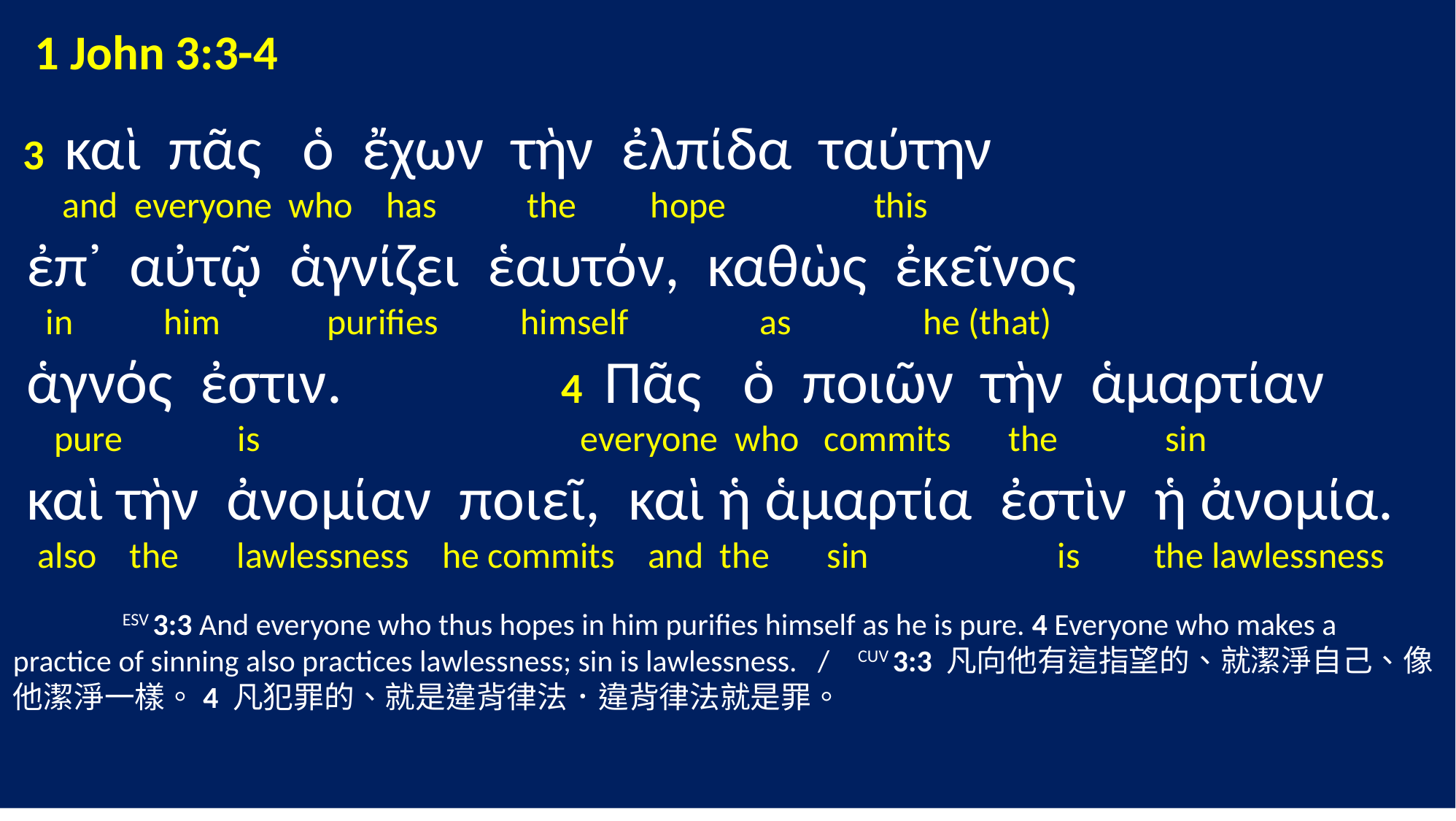

1 John 3:3-4

 3  καὶ  πᾶς   ὁ  ἔχων  τὴν  ἐλπίδα  ταύτην
      and  everyone  who    has           the         hope                  this
 ἐπ᾽  αὐτῷ  ἁγνίζει  ἑαυτόν,  καθὼς  ἐκεῖνος
    in           him             purifies          himself                as                he (that)
 ἁγνός  ἐστιν.                4  Πᾶς   ὁ  ποιῶν  τὴν  ἁμαρτίαν
     pure              is                                       everyone  who   commits       the             sin
 καὶ τὴν  ἀνομίαν  ποιεῖ,  καὶ ἡ ἁμαρτία  ἐστὶν  ἡ ἀνομία.
   also    the       lawlessness    he commits    and  the       sin                       is         the lawlessness

	ESV 3:3 And everyone who thus hopes in him purifies himself as he is pure. 4 Everyone who makes a practice of sinning also practices lawlessness; sin is lawlessness.   /    CUV 3:3 凡向他有這指望的、就潔淨自己、像他潔淨一樣。4 凡犯罪的、就是違背律法．違背律法就是罪。